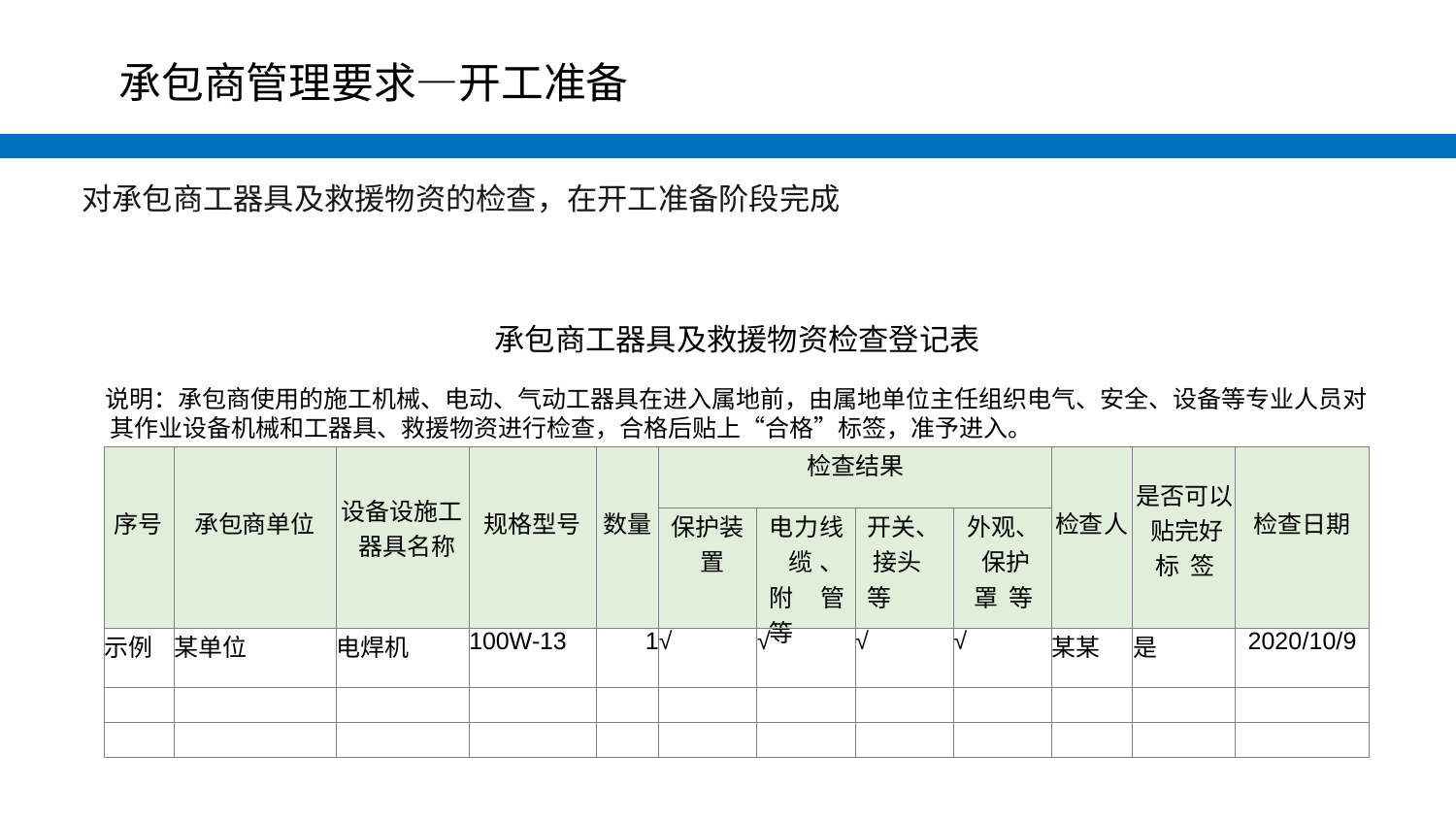

#
承包商管理要求—开工准备
对承包商工器具及救援物资的检查，在开工准备阶段完成
承包商工器具及救援物资检查登记表
说明：承包商使用的施工机械、电动、气动工器具在进入属地前，由属地单位主任组织电气、安全、设备等专业人员对  其作业设备机械和工器具、救援物资进行检查，合格后贴上“合格”标签，准予进入。
| 序号 | 承包商单位 | 设备设施工 器具名称 | 规格型号 | 数量 | 检查结果 |  |  |  | 检查人 | 是否可以 贴完好标 签 | 检查日期 |
| --- | --- | --- | --- | --- | --- | --- | --- | --- | --- | --- | --- |
|  |  |  |  |  | 保护装 置 | 电力线 缆、附 管等 | 开关、 接头等 | 外观、 保护罩 等 |  |  |  |
| 示例 | 某单位 | 电焊机 | 100W-13 | 1 | √ | √ | √ | √ | 某某 | 是 | 2020/10/9 |
|  |  |  |  |  |  |  |  |  |  |  |  |
|  |  |  |  |  |  |  |  |  |  |  |  |